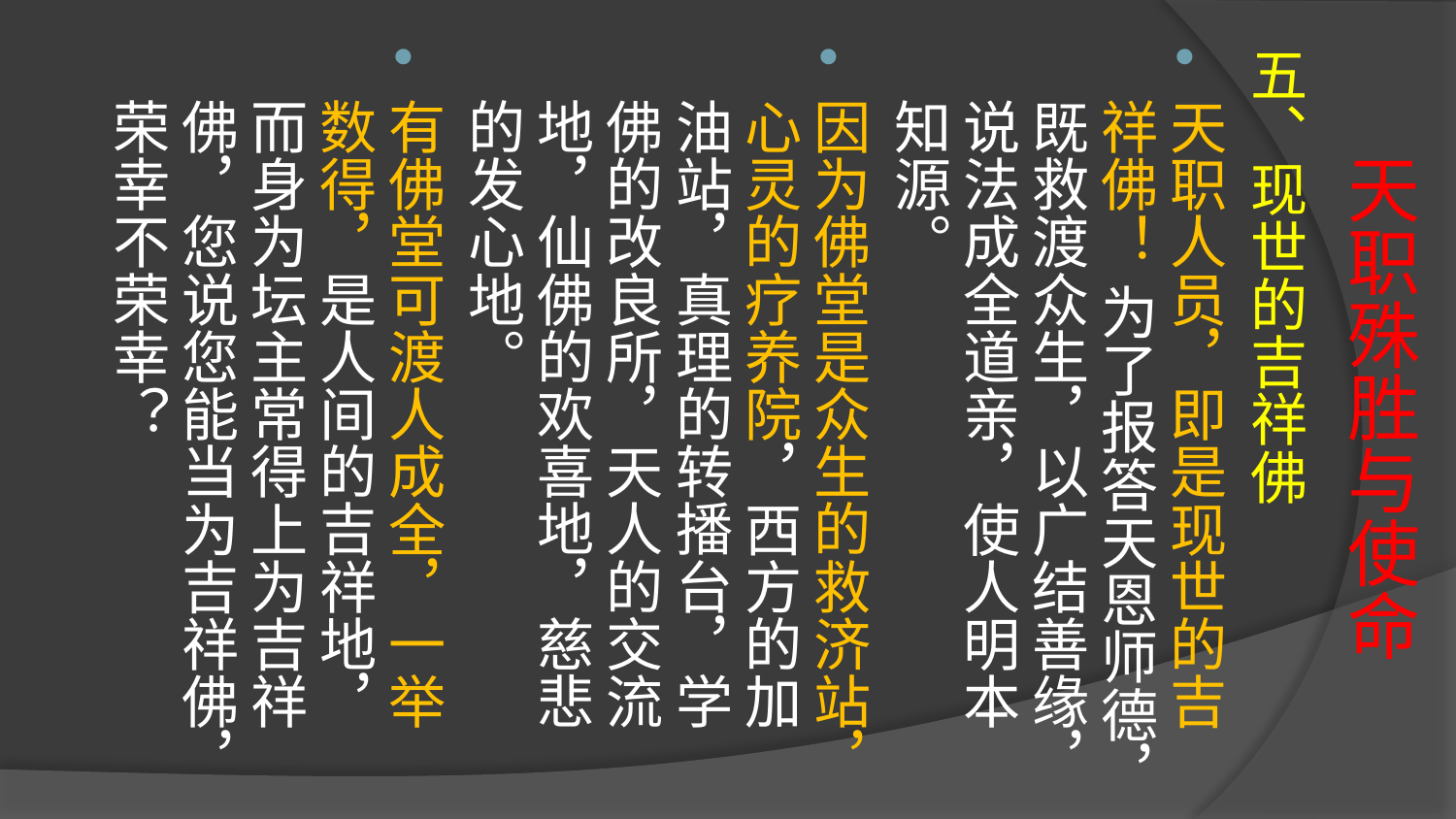

# 天职殊胜与使命
五、现世的吉祥佛
天职人员，即是现世的吉祥佛！ 为了报答天恩师德，既救渡众生，以广结善缘，说法成全道亲，使人明本知源。
因为佛堂是众生的救济站，心灵的疗养院，西方的加油站，真理的转播台，学佛的改良所，天人的交流地，仙佛的欢喜地，慈悲的发心地。
有佛堂可渡人成全，一举数得，是人间的吉祥地，而身为坛主常得上为吉祥佛，您说您能当为吉祥佛，荣幸不荣幸？